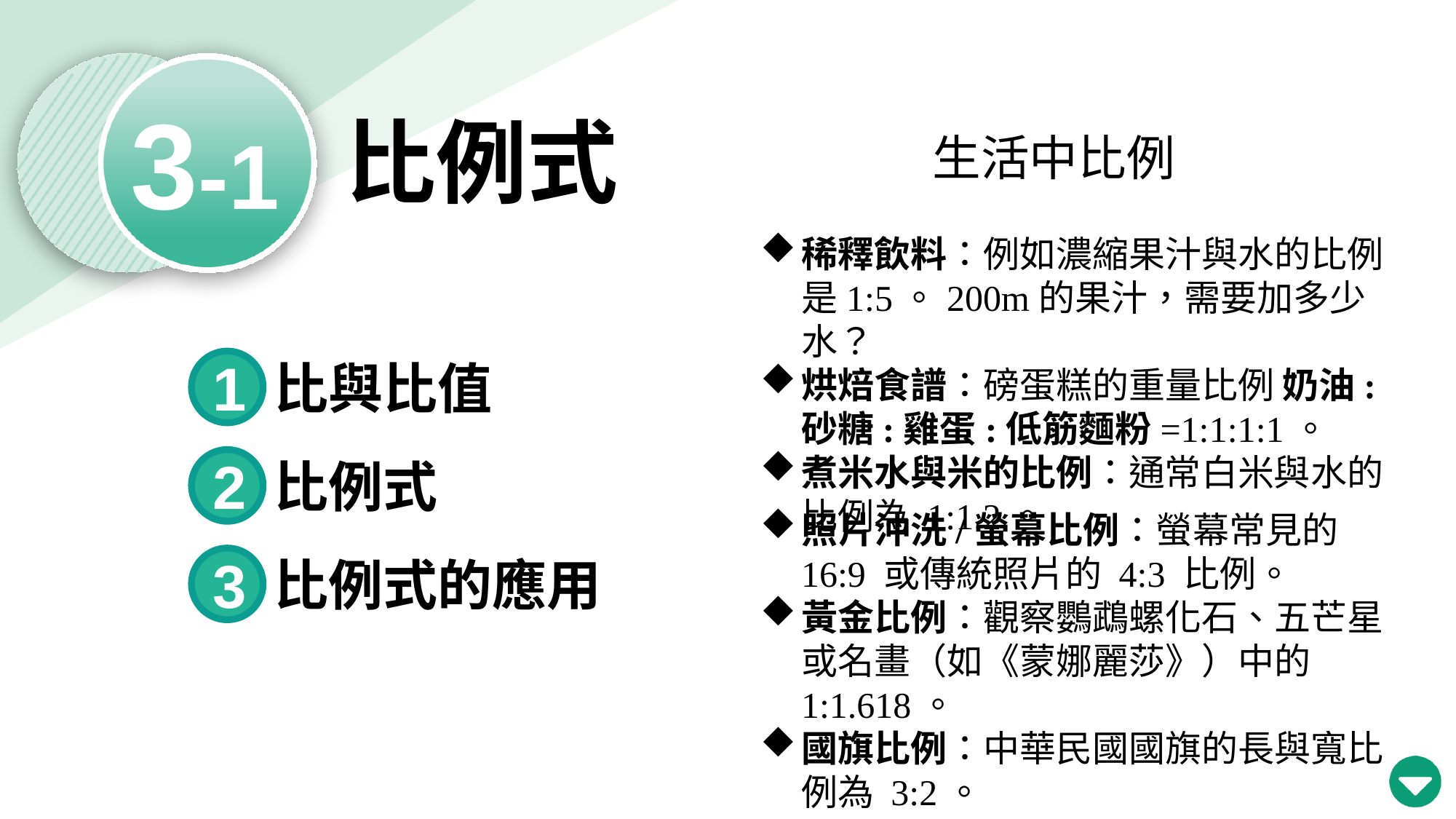

3-1
比例式
生活中比例
稀釋飲料：例如濃縮果汁與水的比例是1:5。200m的果汁，需要加多少水？
烘焙食譜：磅蛋糕的重量比例 奶油:砂糖:雞蛋:低筋麵粉=1:1:1:1。
煮米水與米的比例：通常白米與水的比例為 1:1.2。

比與比值
1

比例式
2
照片沖洗/螢幕比例：螢幕常見的 16:9 或傳統照片的 4:3 比例。
黃金比例：觀察鸚鵡螺化石、五芒星或名畫（如《蒙娜麗莎》）中的 1:1.618。
國旗比例：中華民國國旗的長與寬比例為 3:2。

比例式的應用
3